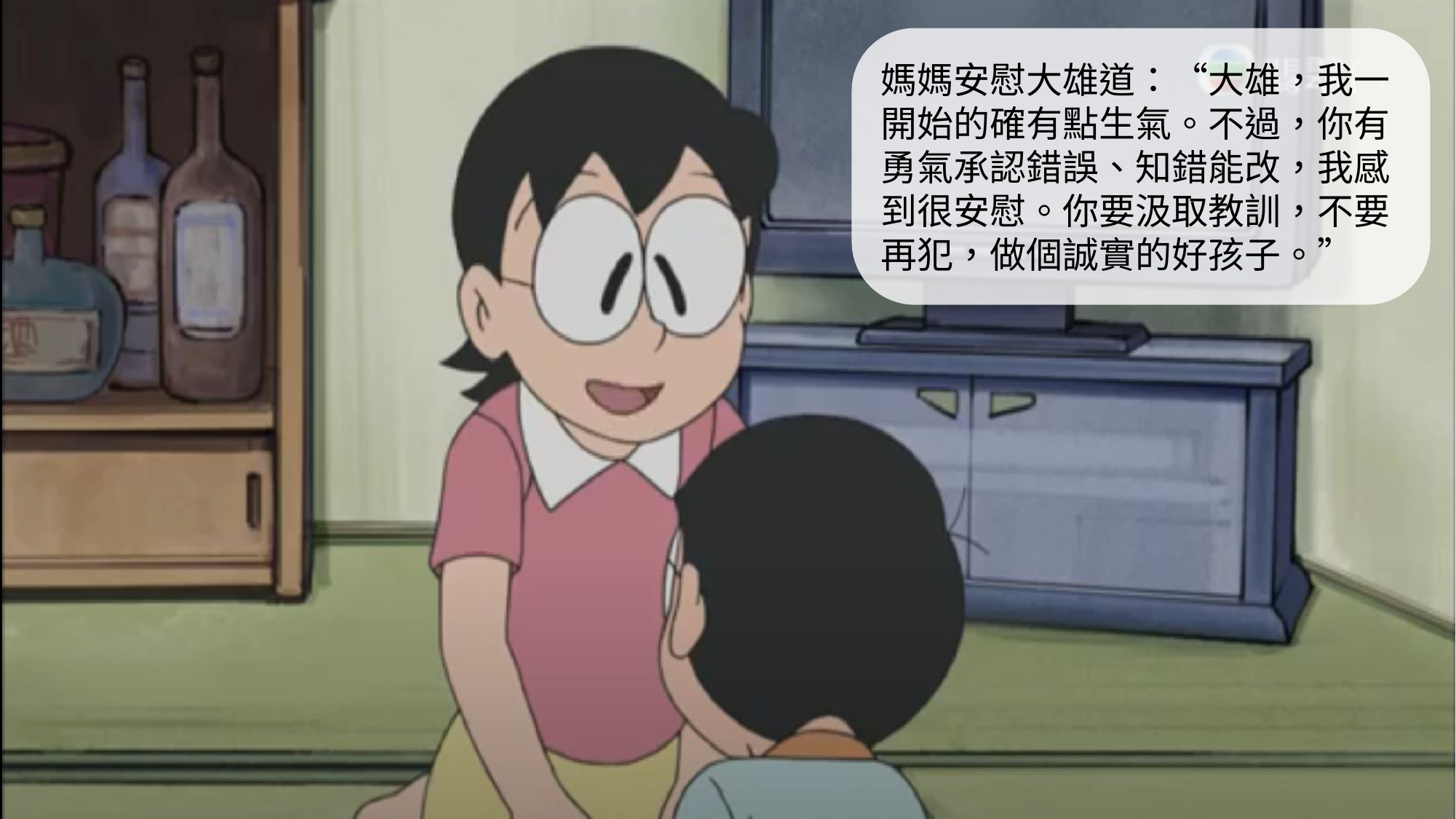

媽媽安慰大雄道：“大雄，我一開始的確有點生氣。不過，你有勇氣承認錯誤、知錯能改，我感到很安慰。你要汲取教訓，不要再犯，做個誠實的好孩子。”